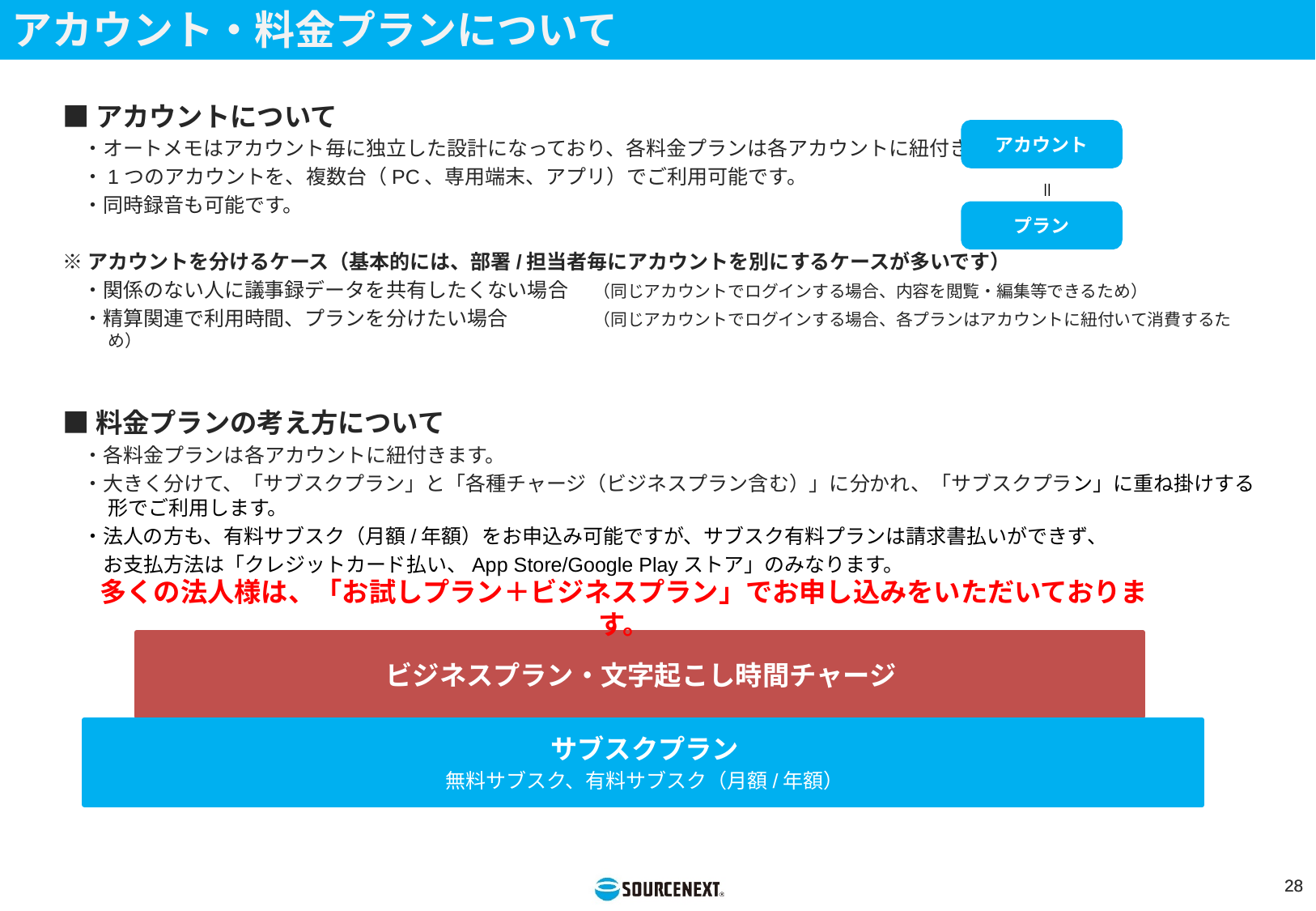

アカウント・料金プランについて
■アカウントについて
　・オートメモはアカウント毎に独立した設計になっており、各料金プランは各アカウントに紐付きます。
　・1つのアカウントを、複数台（PC、専用端末、アプリ）でご利用可能です。
　・同時録音も可能です。

※アカウントを分けるケース（基本的には、部署/担当者毎にアカウントを別にするケースが多いです）
　・関係のない人に議事録データを共有したくない場合	（同じアカウントでログインする場合、内容を閲覧・編集等できるため）
　・精算関連で利用時間、プランを分けたい場合	（同じアカウントでログインする場合、各プランはアカウントに紐付いて消費するため）
アカウント
＝
プラン
■料金プランの考え方について
　・各料金プランは各アカウントに紐付きます。
　・大きく分けて、「サブスクプラン」と「各種チャージ（ビジネスプラン含む）」に分かれ、「サブスクプラン」に重ね掛けする形でご利用します。
　・法人の方も、有料サブスク（月額/年額）をお申込み可能ですが、サブスク有料プランは請求書払いができず、
　　お支払方法は「クレジットカード払い、App Store/Google Playストア」のみなります。
多くの法人様は、「お試しプラン＋ビジネスプラン」でお申し込みをいただいております。

ビジネスプラン・文字起こし時間チャージ

サブスクプラン
無料サブスク、有料サブスク（月額/年額）